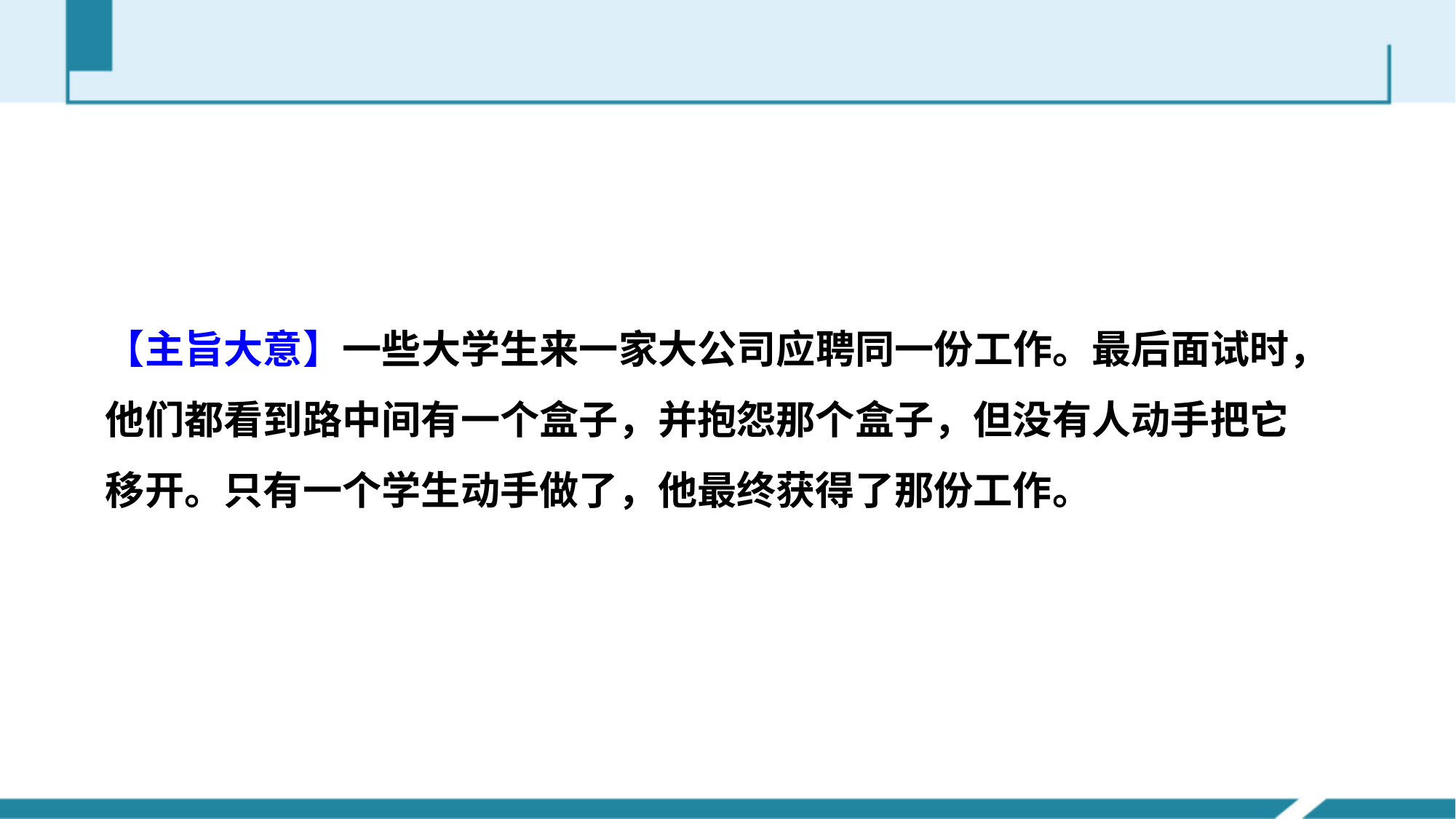

【主旨大意】一些大学生来一家大公司应聘同一份工作。最后面试时，他们都看到路中间有一个盒子，并抱怨那个盒子，但没有人动手把它移开。只有一个学生动手做了，他最终获得了那份工作。